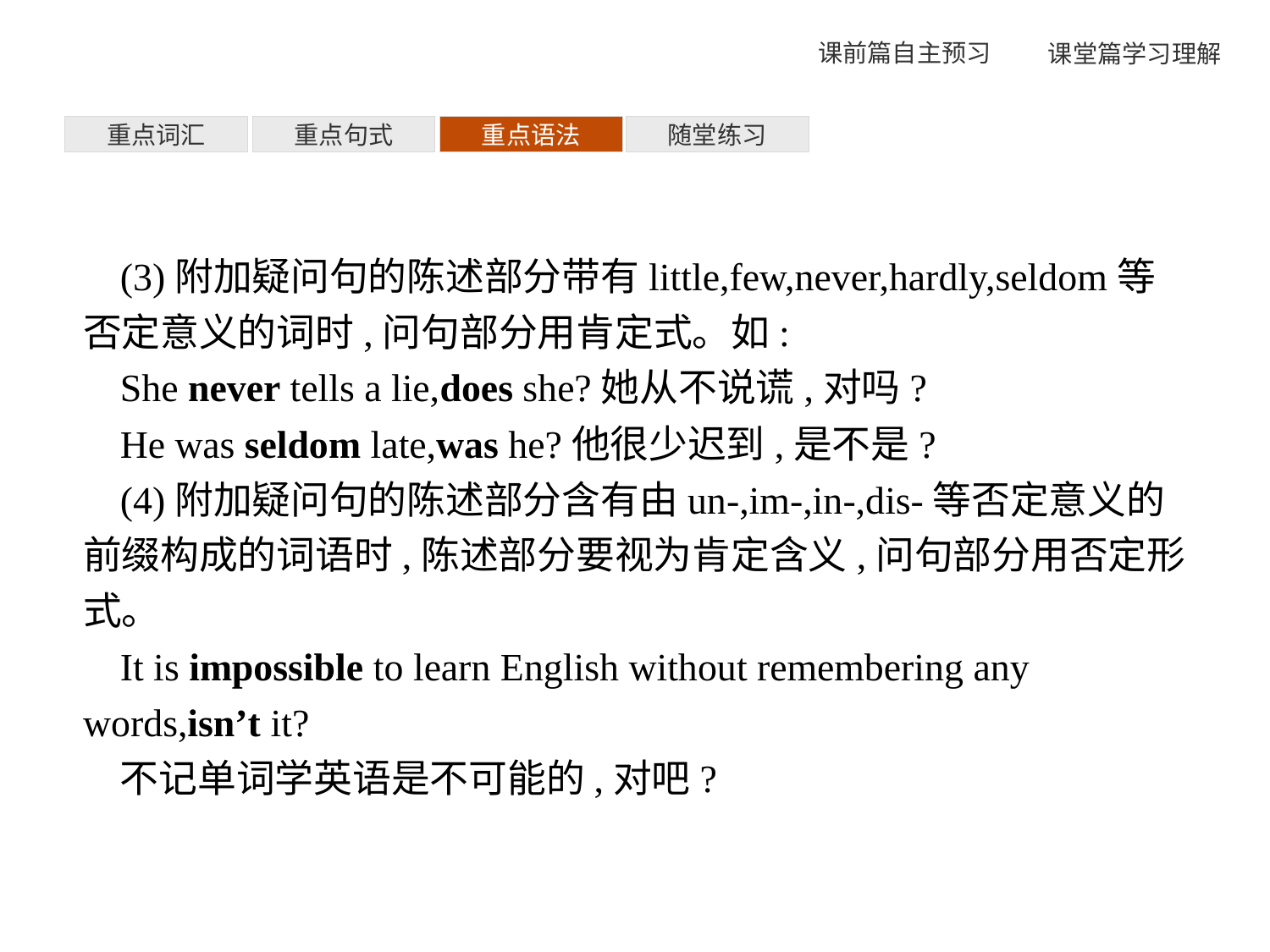

重点词汇
重点句式
重点语法
随堂练习
(3)附加疑问句的陈述部分带有little,few,never,hardly,seldom等否定意义的词时,问句部分用肯定式。如:
She never tells a lie,does she?她从不说谎,对吗?
He was seldom late,was he?他很少迟到,是不是?
(4)附加疑问句的陈述部分含有由un-,im-,in-,dis-等否定意义的前缀构成的词语时,陈述部分要视为肯定含义,问句部分用否定形式。
It is impossible to learn English without remembering any words,isn’t it?
不记单词学英语是不可能的,对吧?